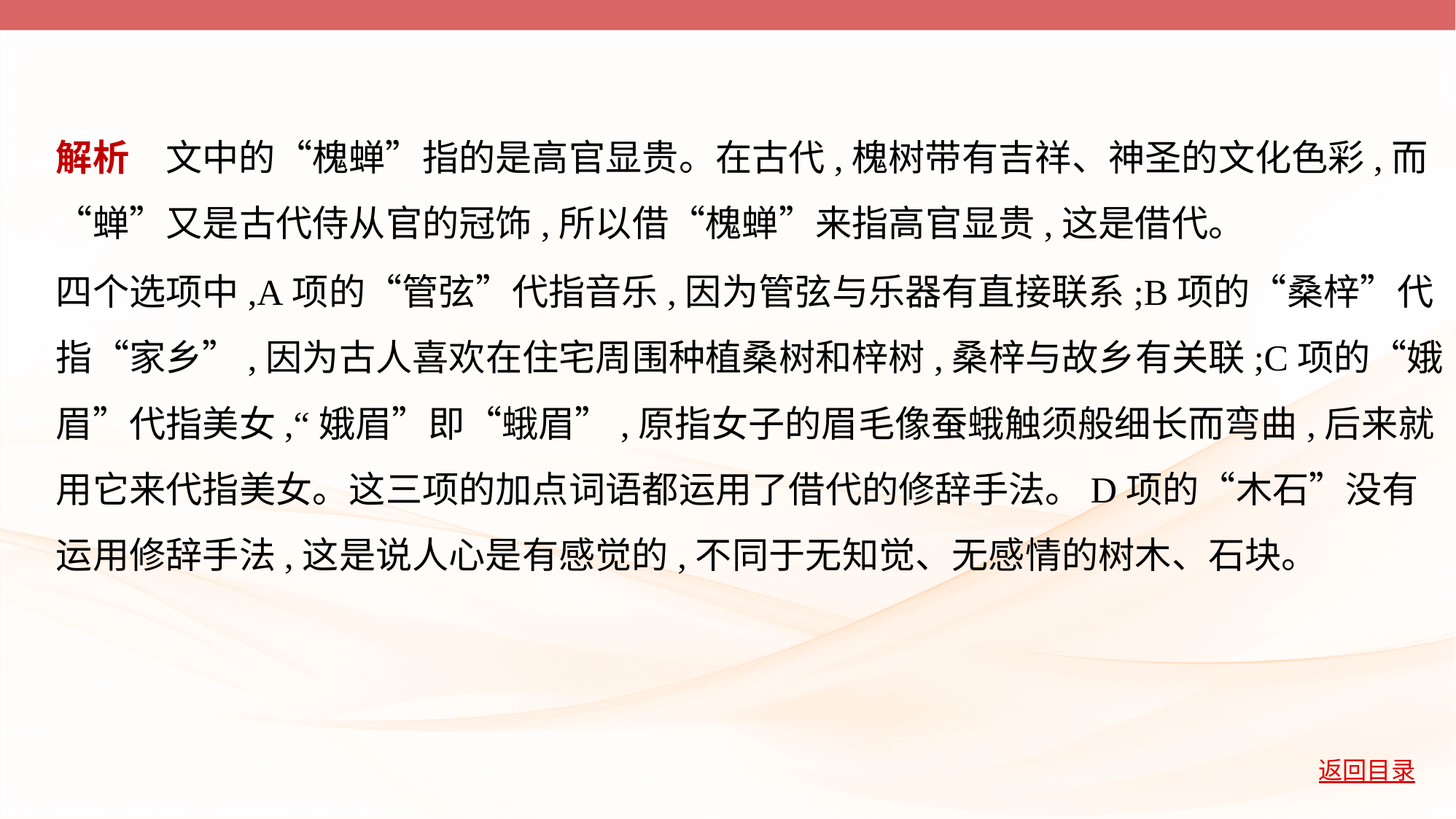

解析　文中的“槐蝉”指的是高官显贵。在古代,槐树带有吉祥、神圣的文化色彩,而
“蝉”又是古代侍从官的冠饰,所以借“槐蝉”来指高官显贵,这是借代。
四个选项中,A项的“管弦”代指音乐,因为管弦与乐器有直接联系;B项的“桑梓”代
指“家乡”,因为古人喜欢在住宅周围种植桑树和梓树,桑梓与故乡有关联;C项的“娥
眉”代指美女,“娥眉”即“蛾眉”,原指女子的眉毛像蚕蛾触须般细长而弯曲,后来就
用它来代指美女。这三项的加点词语都运用了借代的修辞手法。D项的“木石”没有
运用修辞手法,这是说人心是有感觉的,不同于无知觉、无感情的树木、石块。